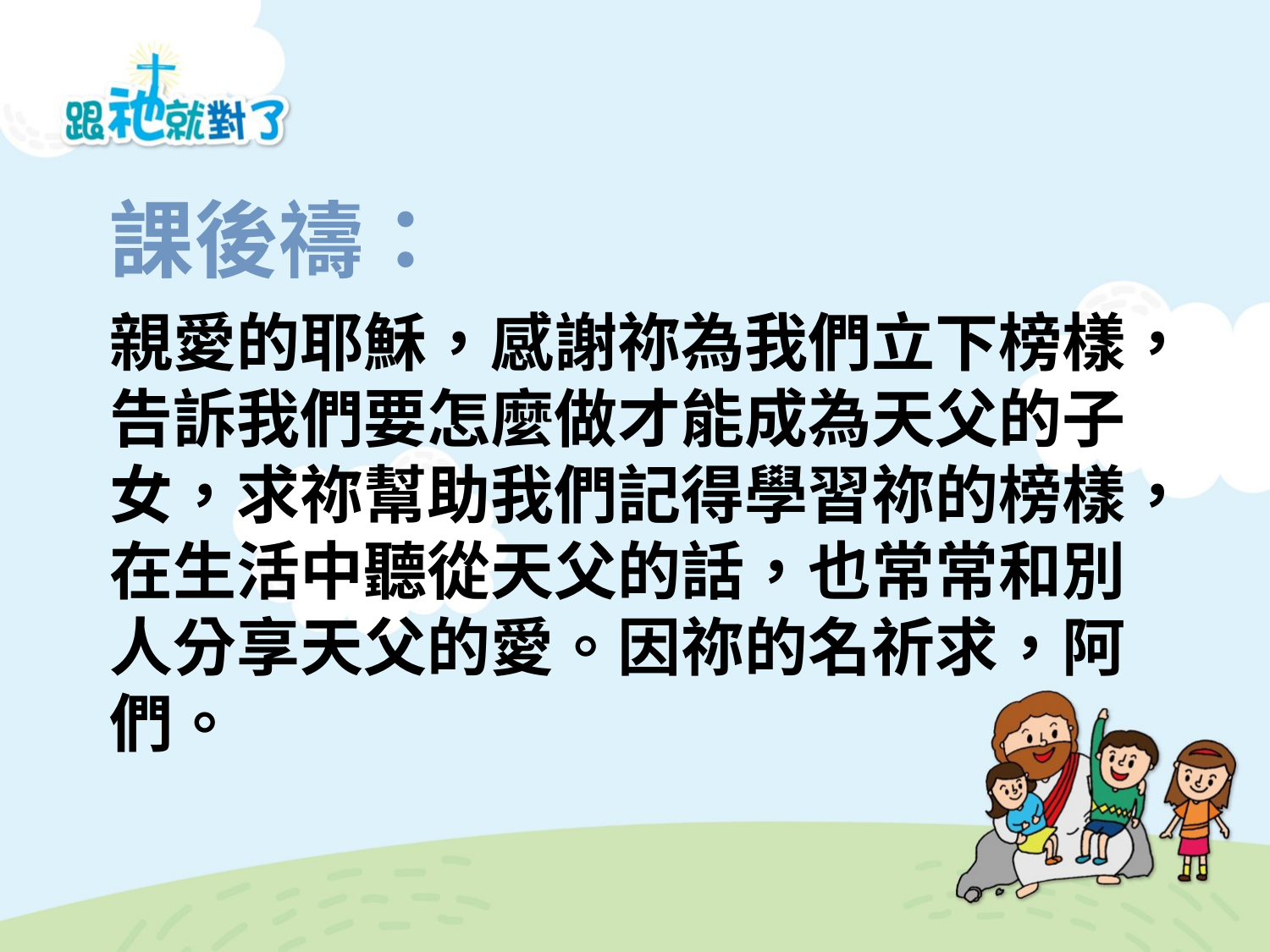

課後禱：
親愛的耶穌，感謝祢為我們立下榜樣，告訴我們要怎麼做才能成為天父的子女，求祢幫助我們記得學習祢的榜樣，在生活中聽從天父的話，也常常和別人分享天父的愛。因祢的名祈求，阿們。